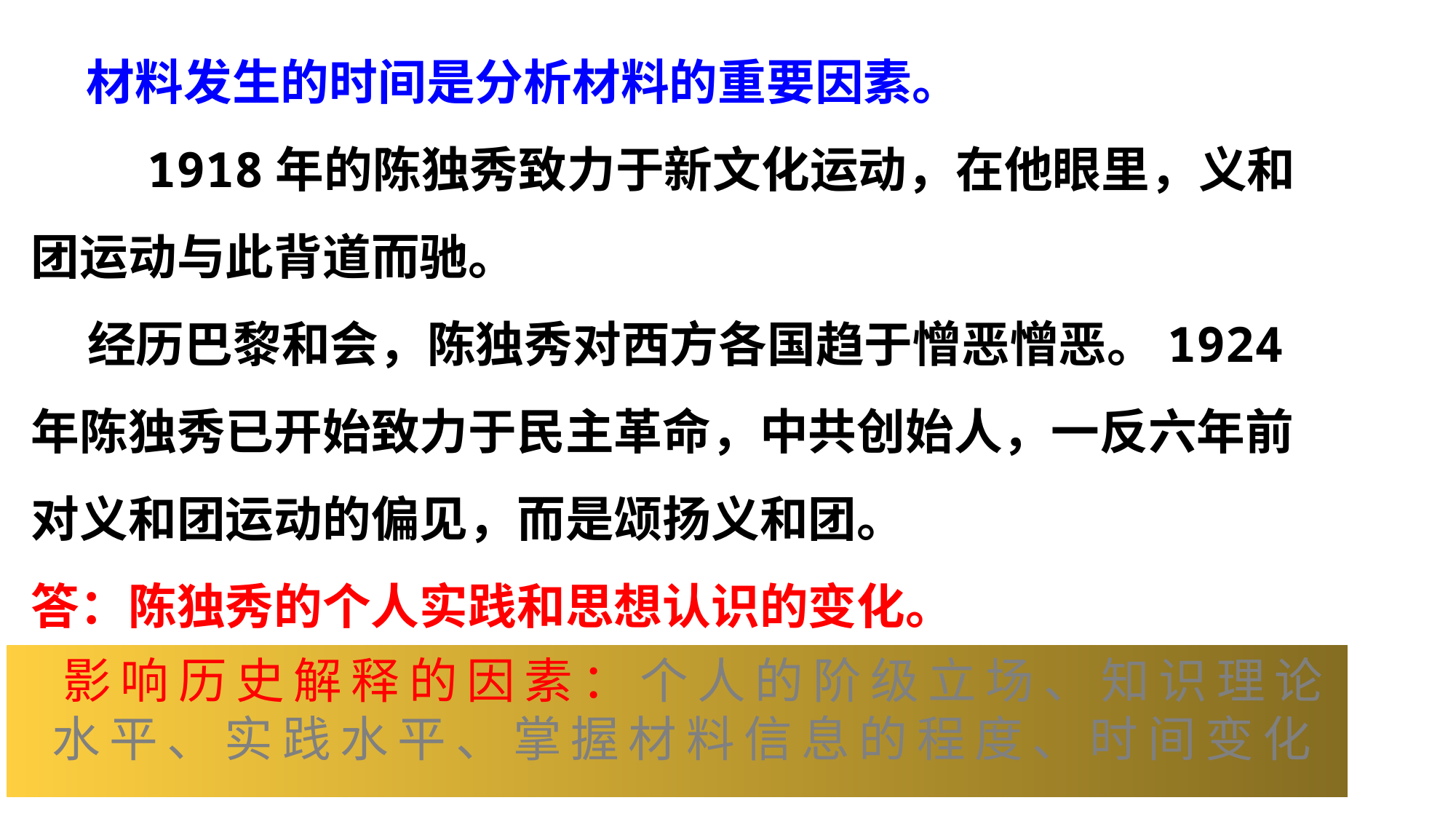

材料发生的时间是分析材料的重要因素。
    1918年的陈独秀致力于新文化运动，在他眼里，义和团运动与此背道而驰。
    经历巴黎和会，陈独秀对西方各国趋于憎恶憎恶。1924年陈独秀已开始致力于民主革命，中共创始人，一反六年前对义和团运动的偏见，而是颂扬义和团。
答：陈独秀的个人实践和思想认识的变化。
 影响历史解释的因素：个人的阶级立场、知识理论水平、实践水平、掌握材料信息的程度、时间变化